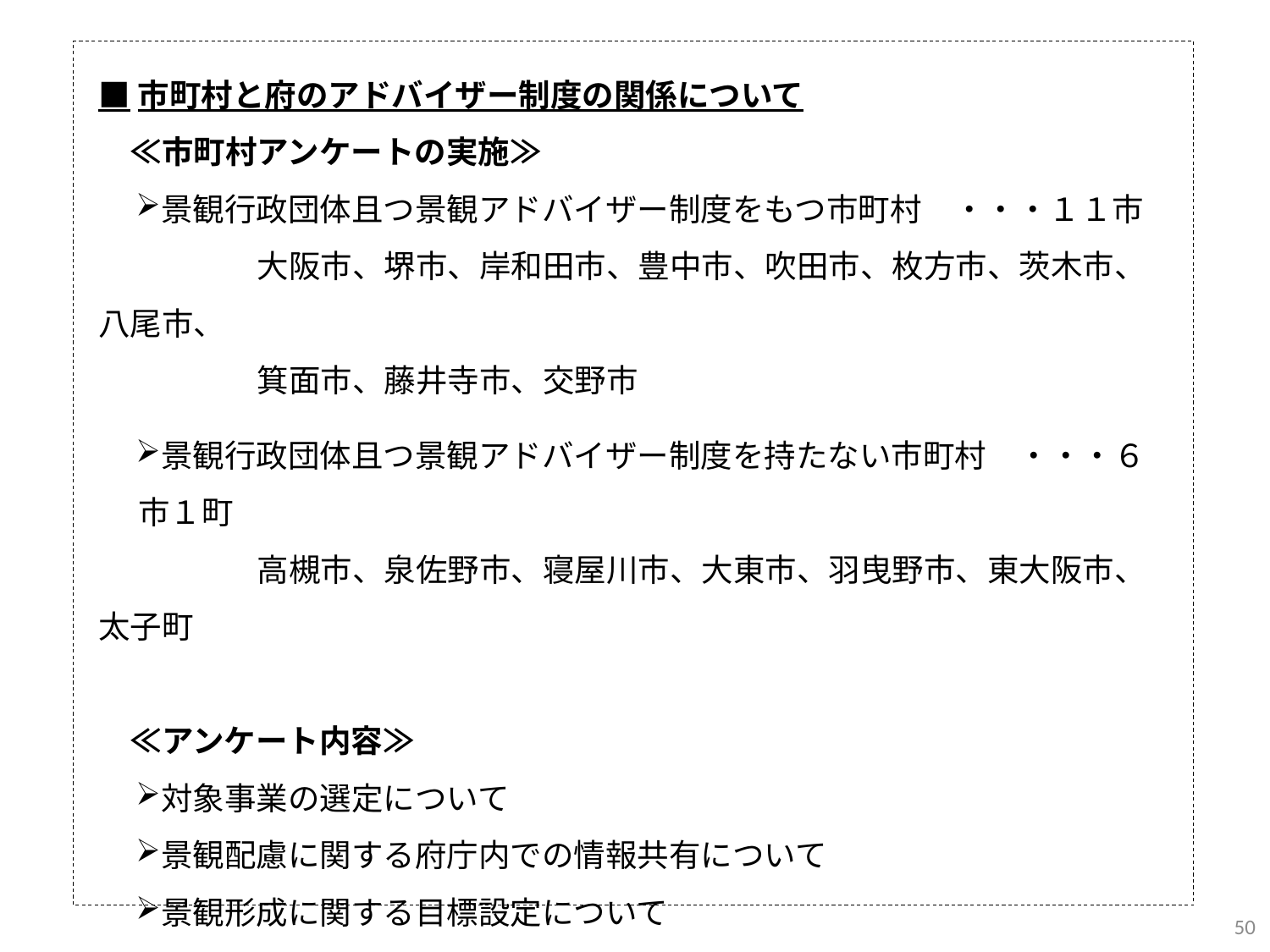

■市町村と府のアドバイザー制度の関係について
　≪市町村アンケートの実施≫
景観行政団体且つ景観アドバイザー制度をもつ市町村　・・・１１市
　　　　　大阪市、堺市、岸和田市、豊中市、吹田市、枚方市、茨木市、八尾市、
　　　　　箕面市、藤井寺市、交野市

景観行政団体且つ景観アドバイザー制度を持たない市町村　・・・６市１町
　　　　　高槻市、泉佐野市、寝屋川市、大東市、羽曳野市、東大阪市、太子町

　≪アンケート内容≫
対象事業の選定について
景観配慮に関する府庁内での情報共有について
景観形成に関する目標設定について
大阪府における景観アドバイザー制度について
その他の意見
50